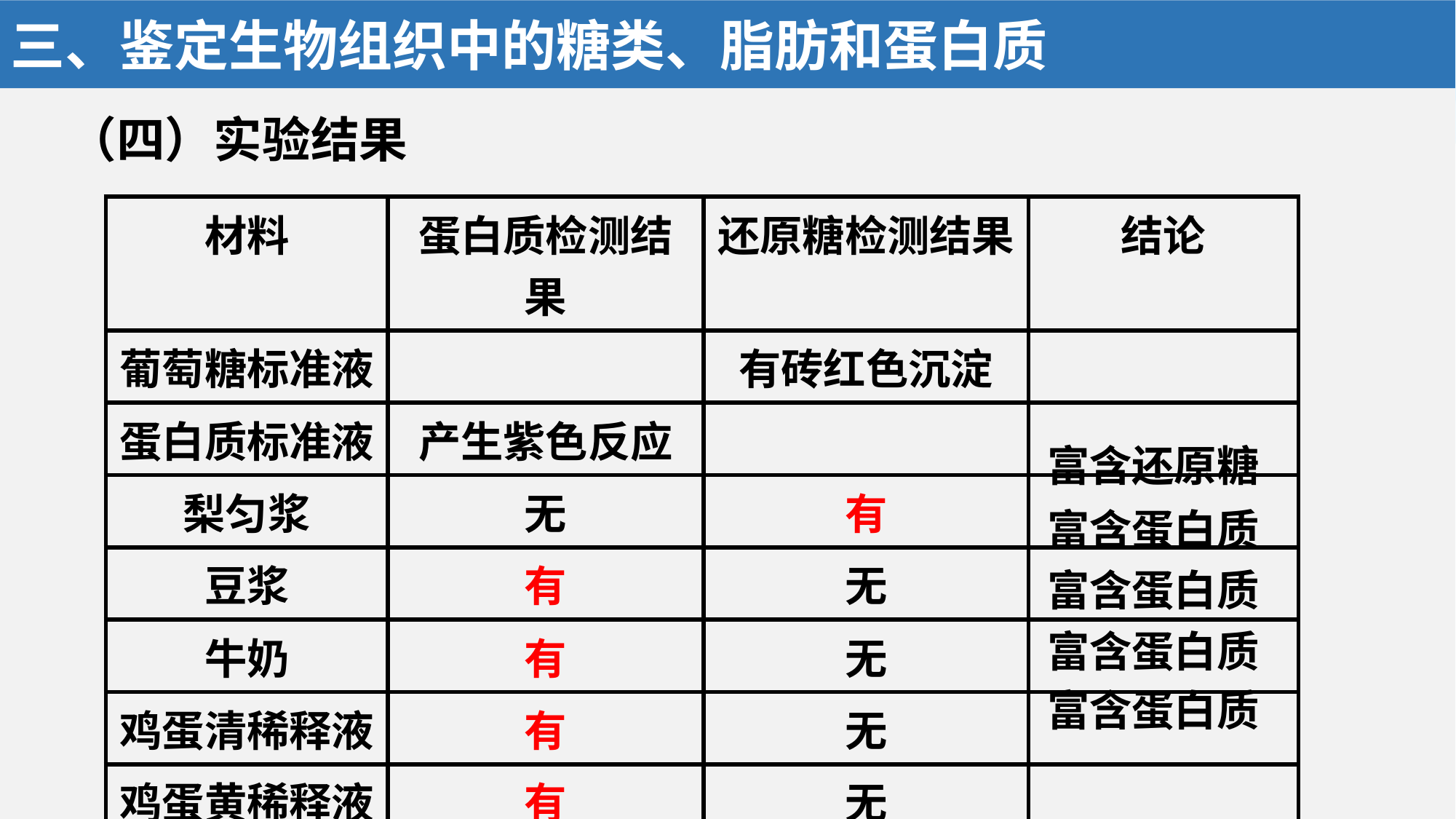

三、鉴定生物组织中的糖类、脂肪和蛋白质
（四）实验结果
| 材料 | 蛋白质检测结果 | 还原糖检测结果 | 结论 |
| --- | --- | --- | --- |
| 葡萄糖标准液 |  | 有砖红色沉淀 |  |
| 蛋白质标准液 | 产生紫色反应 |  |  |
| 梨匀浆 | 无 | 有 |  |
| 豆浆 | 有 | 无 |  |
| 牛奶 | 有 | 无 |  |
| 鸡蛋清稀释液 | 有 | 无 |  |
| 鸡蛋黄稀释液 | 有 | 无 |  |
富含还原糖
富含蛋白质
富含蛋白质
富含蛋白质
富含蛋白质